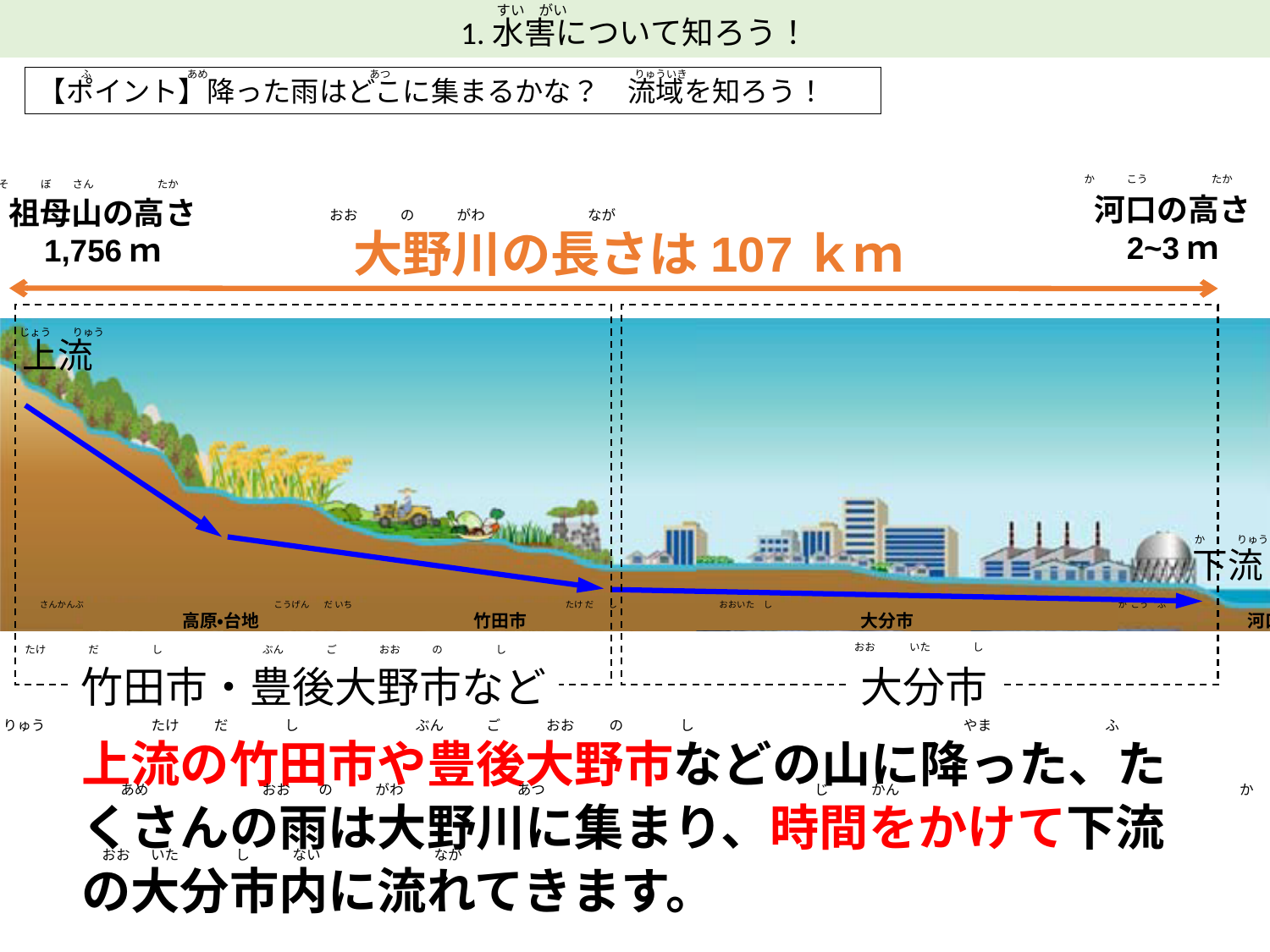

1.水害について知ろう！
すい　がい
 ふ　　　　　　　　　あめ　　　　　　　　　　　　　　　 あつ　　　　　　　　　　　　　　　　　　　　　　　りゅういき
【ポイント】降った雨はどこに集まるかな？　流域を知ろう！
か　　　こう　　　　　　たか
そ　　　ぼ　　さん　　　　　　たか
河口の高さ
2~3ｍ
祖母山の高さ
1,756ｍ
おお　　　の　　　がわ　　　　　　 　なが
大野川の長さは107ｋｍ

じょう　　りゅう
上流
か　　　りゅう
下流
さんかんぶ　　　　　　　　　　　　　　　　　 　               こうげん　   だ いち　　　　　　　　　　　　　　　　　　　　　              たけ だ   　し
おおいた　し　　　　　　　　　　　　　　　　　　　　　　　　　　　　　　　　　　　　　　　か  こう　ぶ
 山間部　　　　　　　　　　　高原・台地　　　　　　　　　　　　 竹田市　　　　　　　　　　　　　　　　　　　大分市　　　　　　　　　　　　　　　　　　　河口部

くま　もと　けん
おお　　　 いた　　　　し
たけ　　　　だ　　　　　し　　　　　　　　  　ぶん　　　　ご　　　　おお　　　の　　　　　し
竹田市・豊後大野市など
大分市
上流の竹田市や豊後大野市などの山に降った、たくさんの雨は大野川に集まり、時間をかけて下流の大分市内に流れてきます。
じょう　  りゅう　　　　　　　  たけ　  　だ　　　　し　　　　　　　　 ぶん　　　ご　 　　おお　　  の　　　　し　　　　　　　　　　　　　　　　　　　やま　　　　　　　　ふ
あめ　　　　　　　　おお　　の　　　がわ　　　　　　　　あつ　　　　　　　　　　　　　　　　　　　じ　　　かん　　　　　　　　　　　　　　　　　　　　　　　　か　　　りゅう
おお　  いた　　　　し　　　ない　　　　　　　　なが
みや　さき　けん